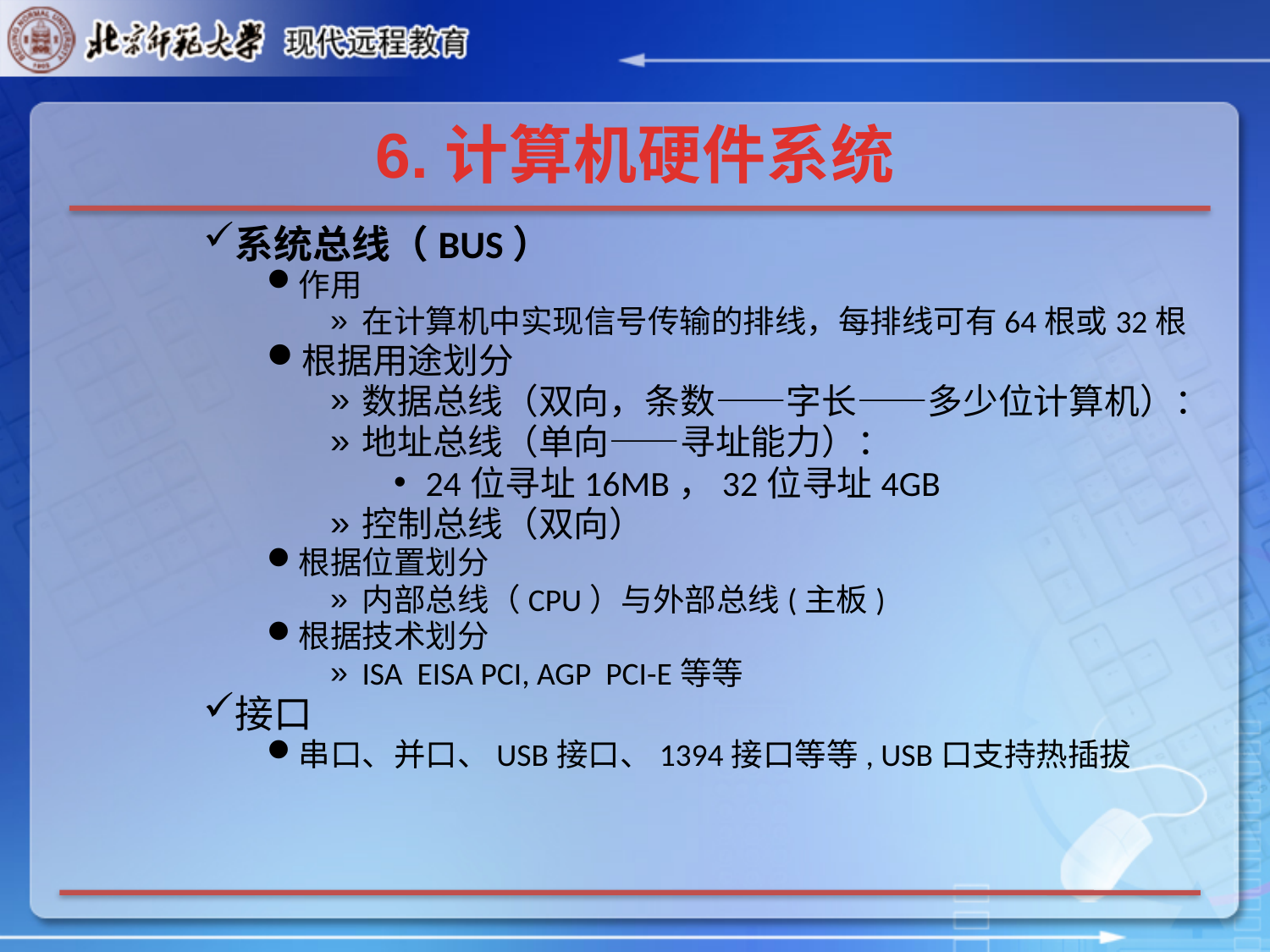

# 6.计算机硬件系统
系统总线（BUS）
作用
在计算机中实现信号传输的排线，每排线可有64根或32根
根据用途划分
数据总线（双向，条数——字长——多少位计算机）：
地址总线（单向——寻址能力）：
24位寻址16MB，32位寻址4GB
控制总线（双向）
根据位置划分
内部总线（CPU）与外部总线(主板)
根据技术划分
ISA  EISA PCI, AGP  PCI-E等等
接口
串口、并口、USB接口、1394接口等等, USB口支持热插拔